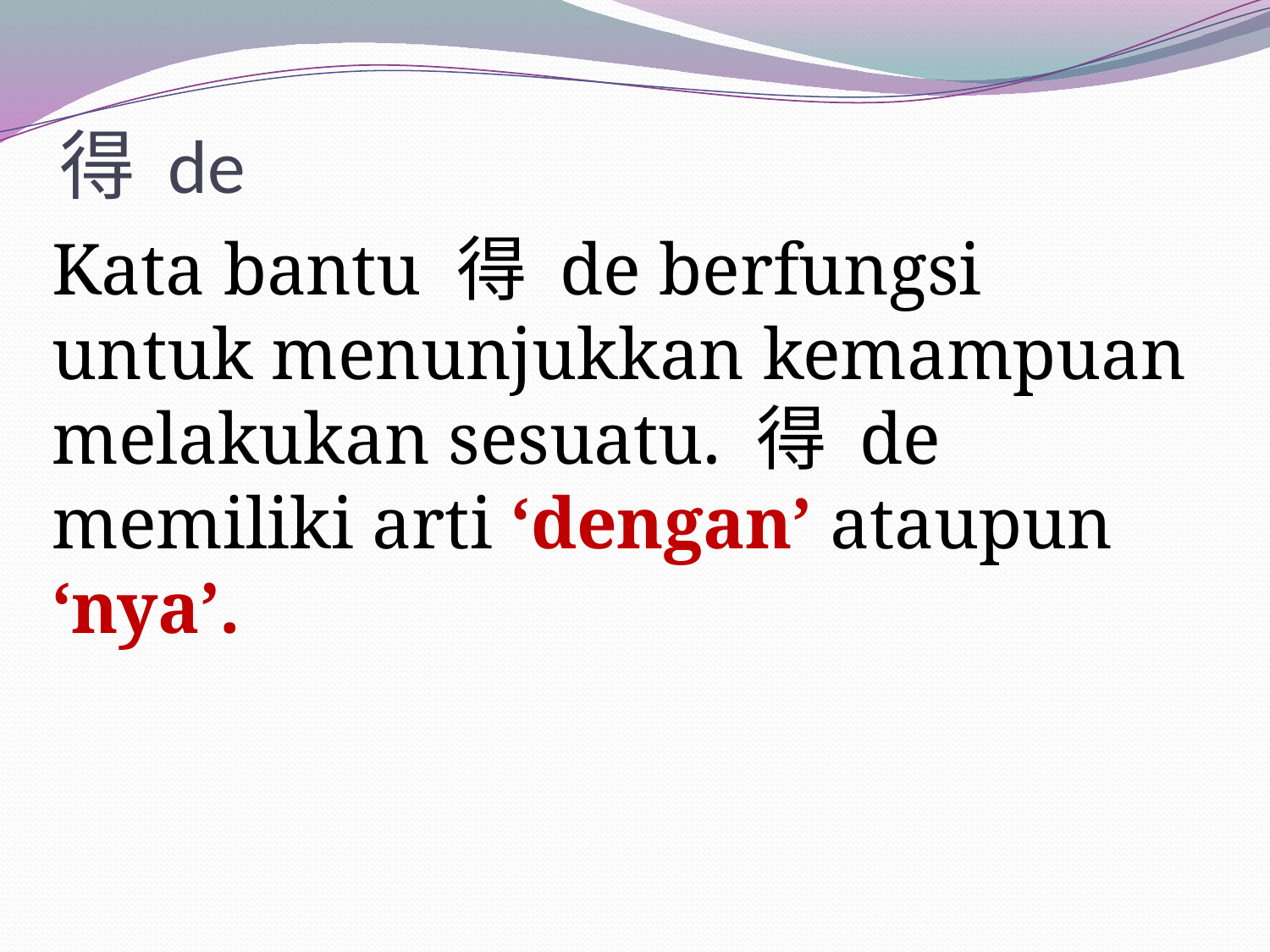

# 得 de
Kata bantu 得 de berfungsi untuk menunjukkan kemampuan melakukan sesuatu. 得 de memiliki arti ‘dengan’ ataupun ‘nya’.